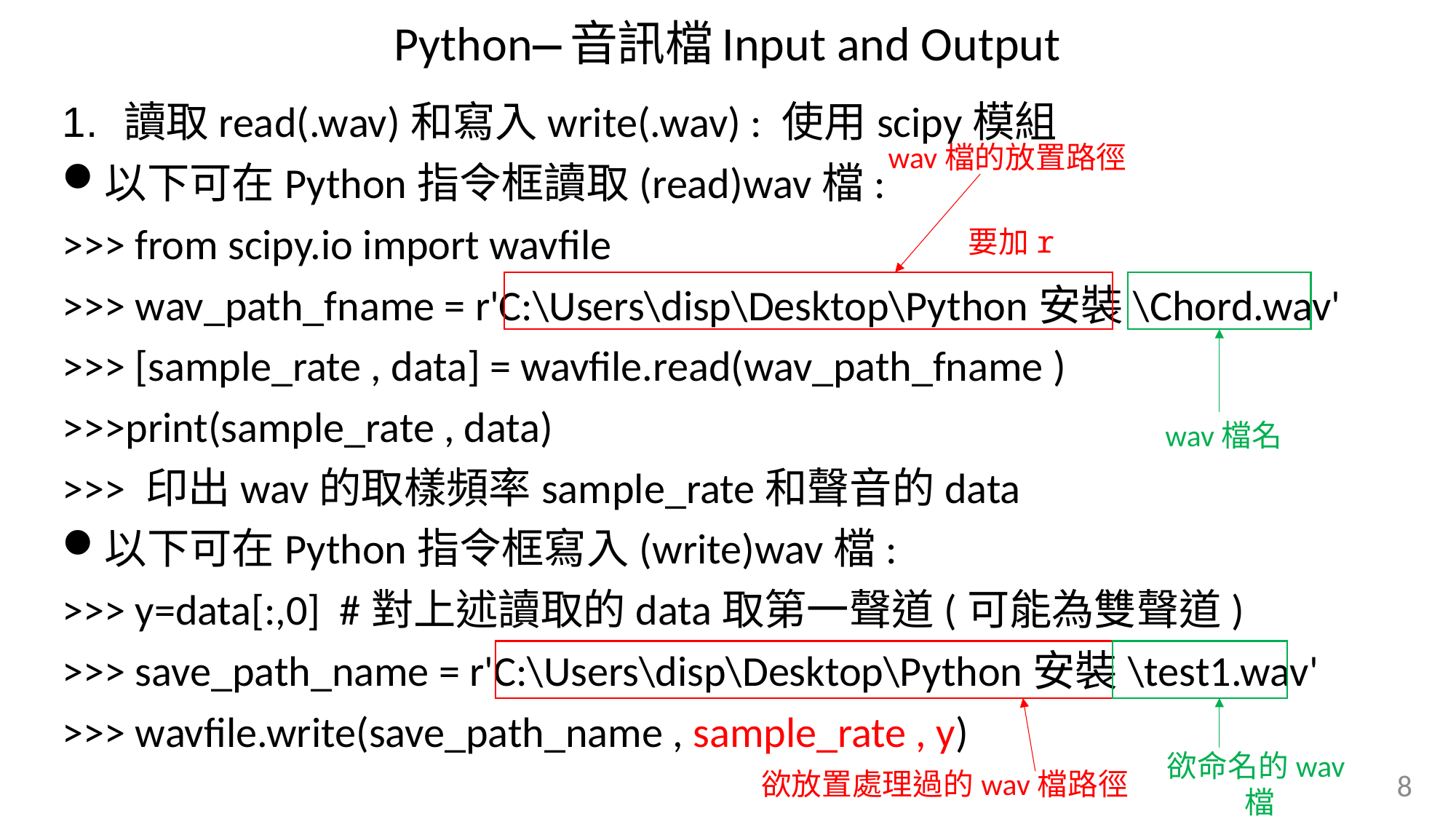

Python—音訊檔Input and Output
讀取read(.wav)和寫入write(.wav) : 使用scipy模組
以下可在Python指令框讀取(read)wav檔:
>>> from scipy.io import wavfile
>>> wav_path_fname = r'C:\Users\disp\Desktop\Python安裝\Chord.wav'
>>> [sample_rate , data] = wavfile.read(wav_path_fname )
>>>print(sample_rate , data)
>>> 印出wav的取樣頻率sample_rate和聲音的data
以下可在Python指令框寫入(write)wav檔:
>>> y=data[:,0]  #對上述讀取的data取第一聲道(可能為雙聲道)
>>> save_path_name = r'C:\Users\disp\Desktop\Python安裝\test1.wav'
>>> wavfile.write(save_path_name , sample_rate , y)

wav檔的放置路徑

wav檔名

欲命名的wav檔
欲放置處理過的wav檔路徑
要加r
8